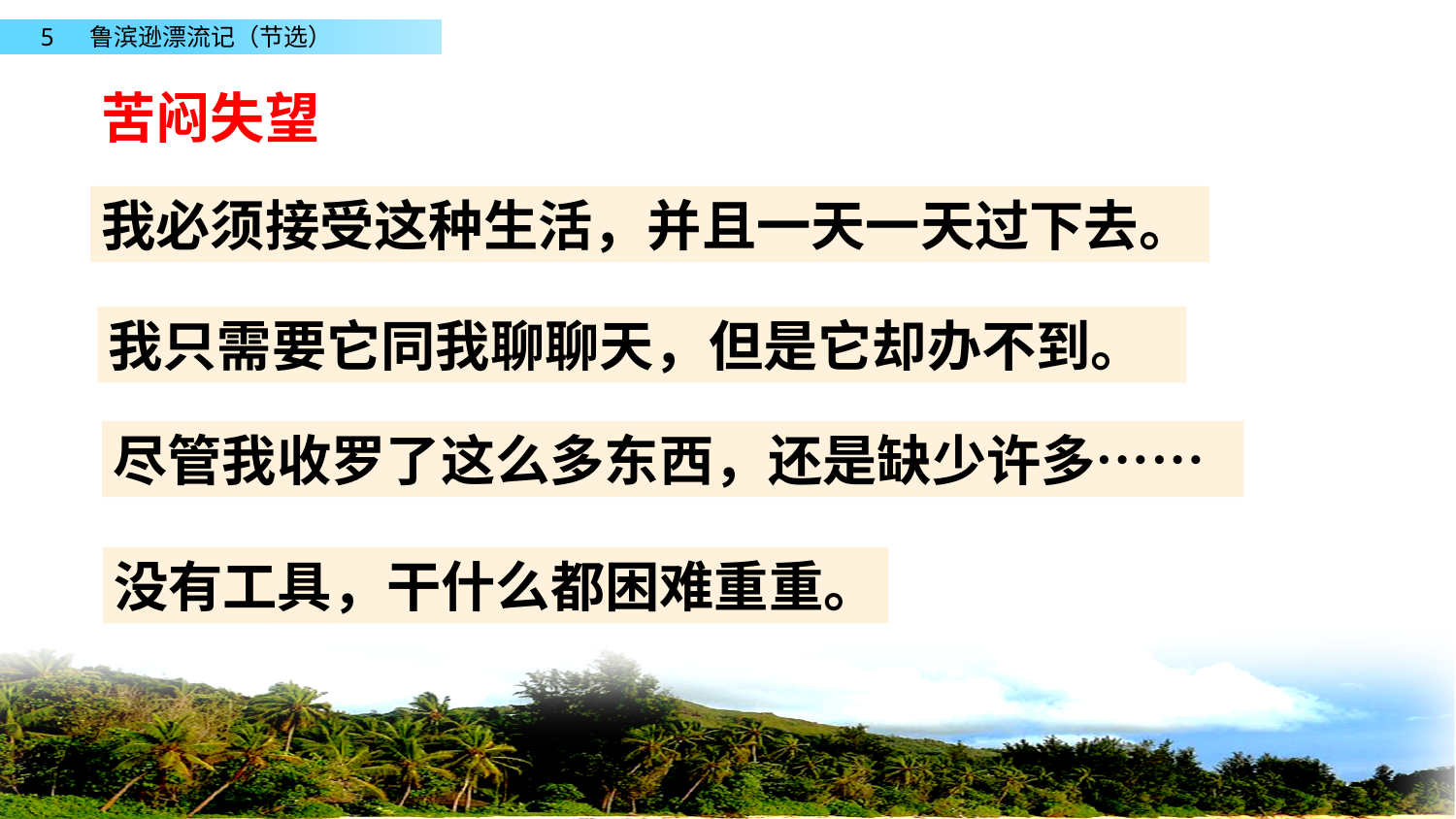

苦闷失望
我必须接受这种生活，并且一天一天过下去。
我只需要它同我聊聊天，但是它却办不到。
尽管我收罗了这么多东西，还是缺少许多……
没有工具，干什么都困难重重。